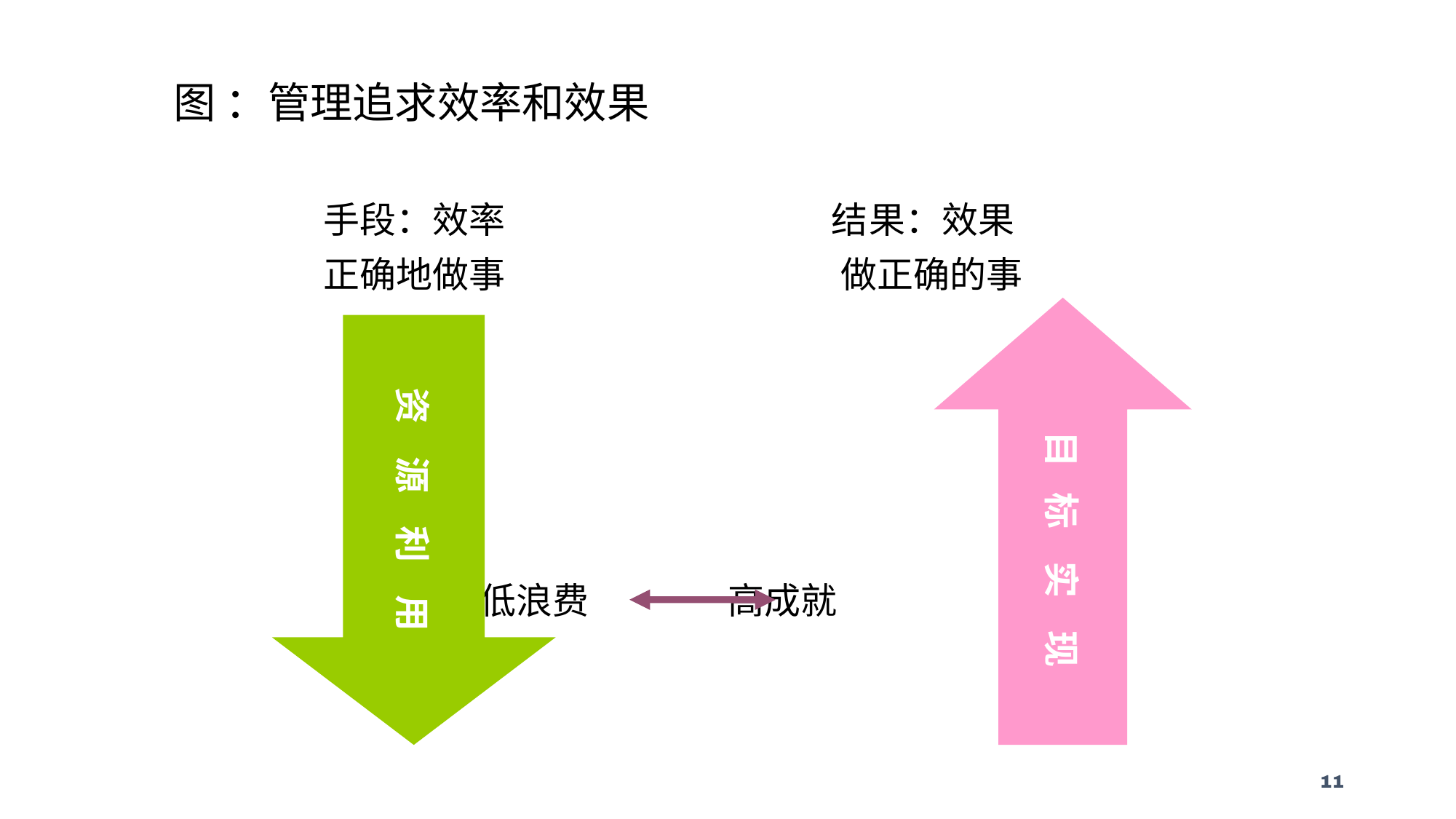

# 图 ：管理追求效率和效果
手段：效率                                        结果：效果
正确地做事                                         做正确的事

                  低浪费                 高成就

目   标    实    现
   资    源    利    用

11